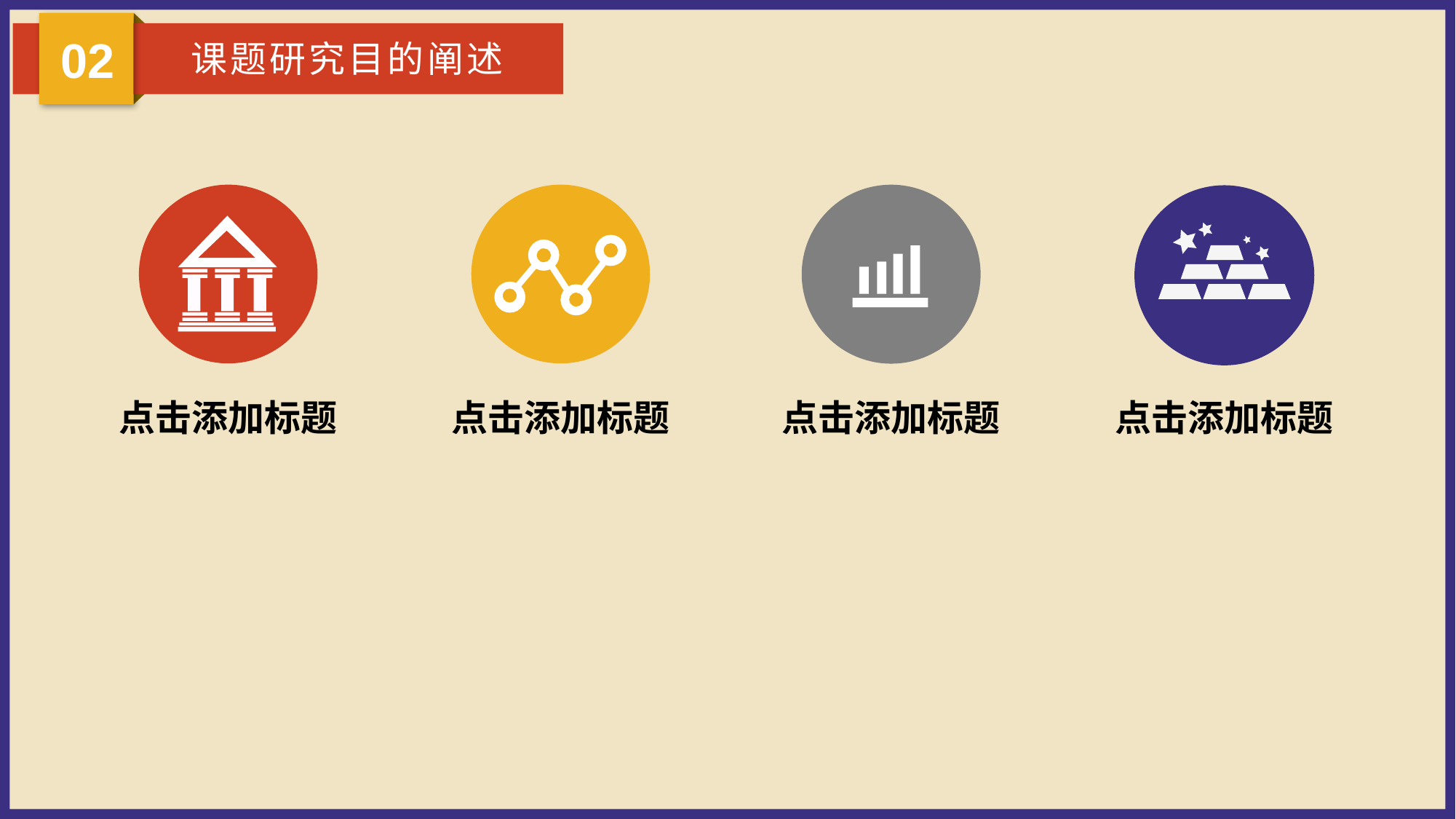

02
课题研究目的阐述

点击添加标题
点击添加标题
点击添加标题
点击添加标题